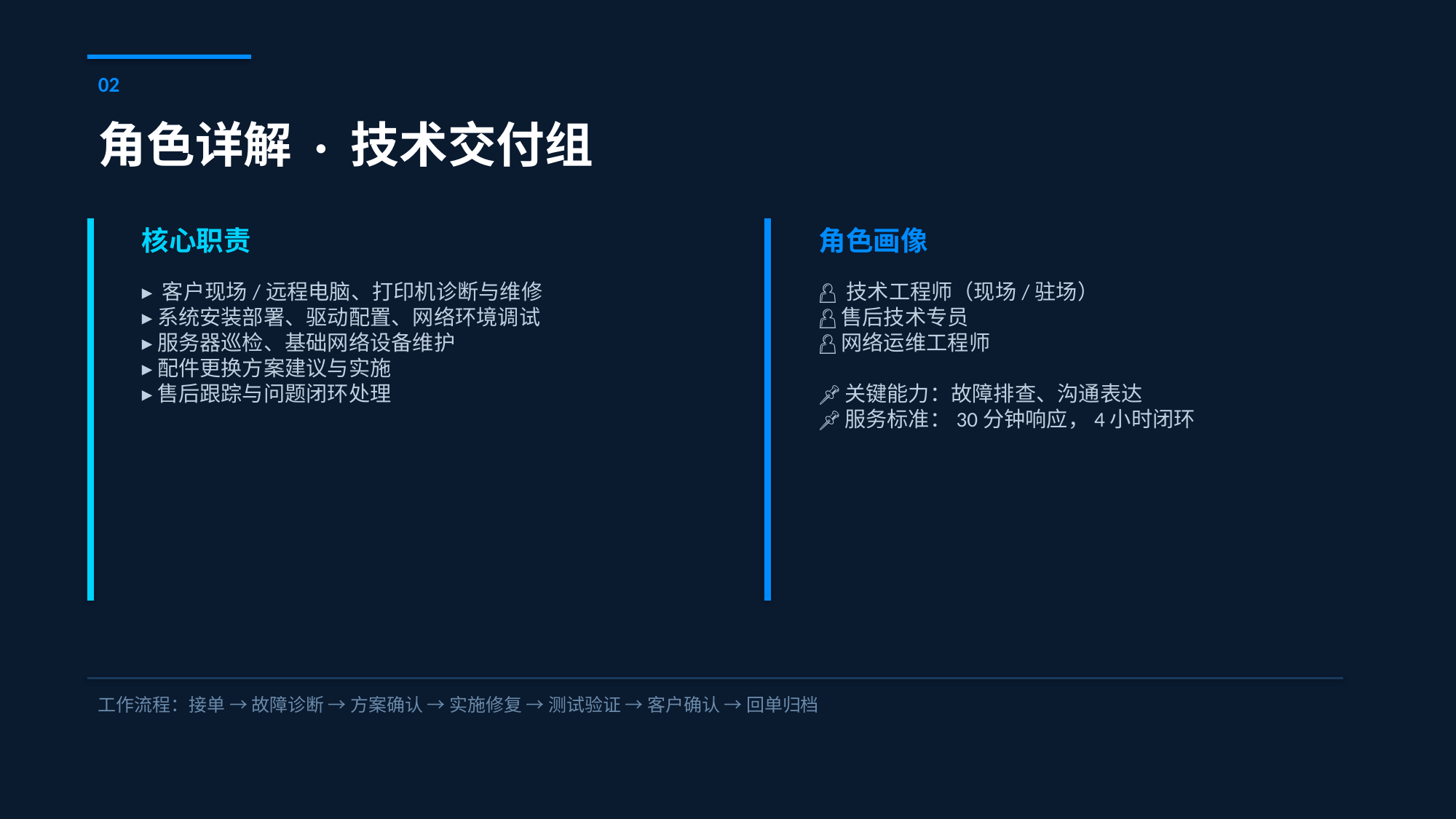

02
角色详解 · 技术交付组

核心职责

角色画像
▸ 客户现场/远程电脑、打印机诊断与维修
▸ 系统安装部署、驱动配置、网络环境调试
▸ 服务器巡检、基础网络设备维护
▸ 配件更换方案建议与实施
▸ 售后跟踪与问题闭环处理
👤 技术工程师（现场/驻场）
👤 售后技术专员
👤 网络运维工程师
📌 关键能力：故障排查、沟通表达
📌 服务标准：30分钟响应，4小时闭环

工作流程：接单 → 故障诊断 → 方案确认 → 实施修复 → 测试验证 → 客户确认 → 回单归档